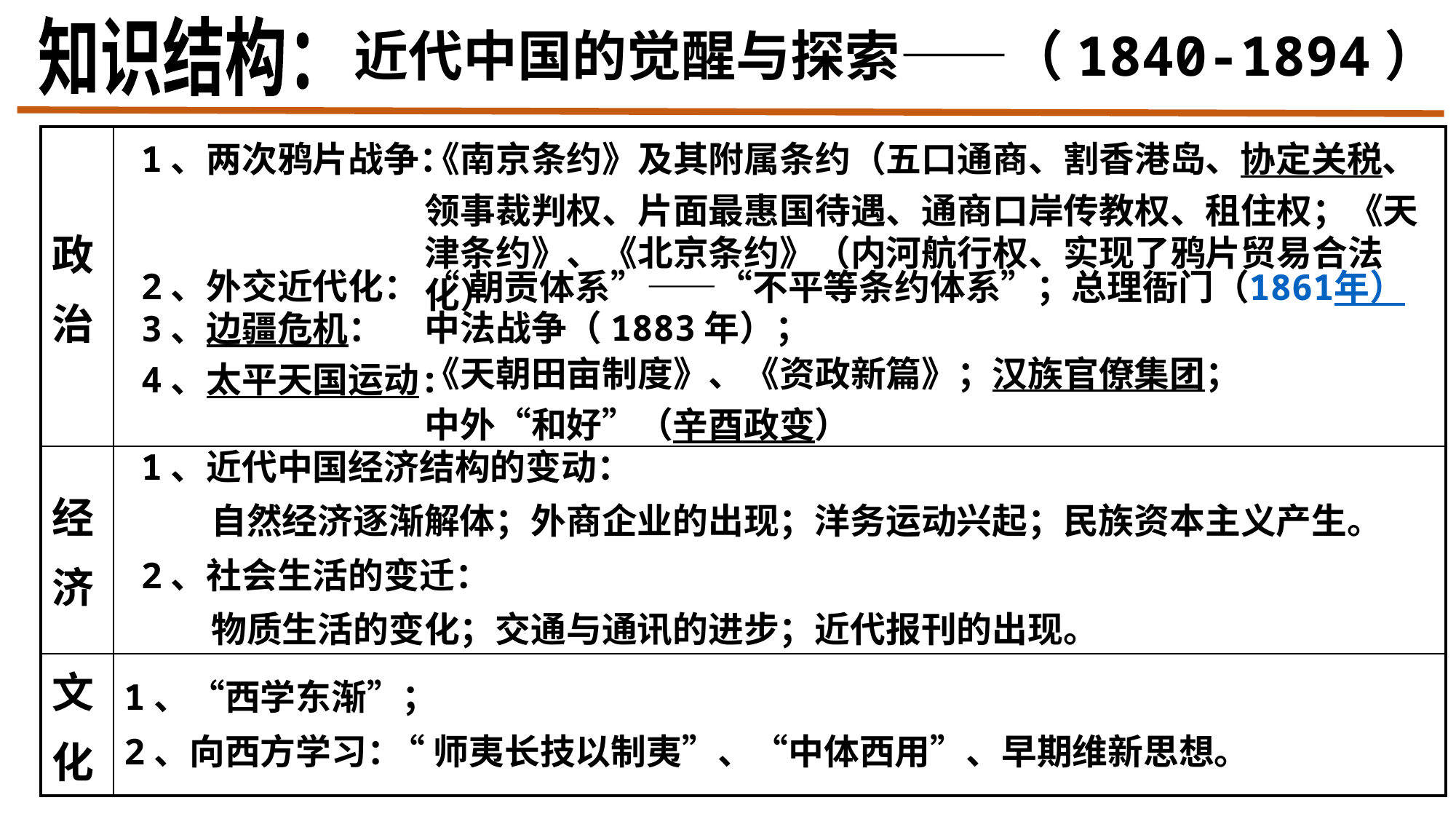

知识结构：
近代中国的觉醒与探索——（1840-1894）
| 政 治 |  |
| --- | --- |
| 经 济 |  |
| 文 化 |  |
1、两次鸦片战争：

2、外交近代化：
3、边疆危机：
4、太平天国运动:
《南京条约》及其附属条约（五口通商、割香港岛、协定关税、领事裁判权、片面最惠国待遇、通商口岸传教权、租住权；《天津条约》、《北京条约》（内河航行权、实现了鸦片贸易合法化）
“朝贡体系”——“不平等条约体系”；总理衙门（1861年）
中法战争（1883年）；
《天朝田亩制度》、《资政新篇》；汉族官僚集团；
中外“和好”（辛酉政变）
1、近代中国经济结构的变动：
自然经济逐渐解体；外商企业的出现；洋务运动兴起；民族资本主义产生。
2、社会生活的变迁：
物质生活的变化；交通与通讯的进步；近代报刊的出现。
1、“西学东渐”；
2、向西方学习：
“师夷长技以制夷”、“中体西用”、早期维新思想。